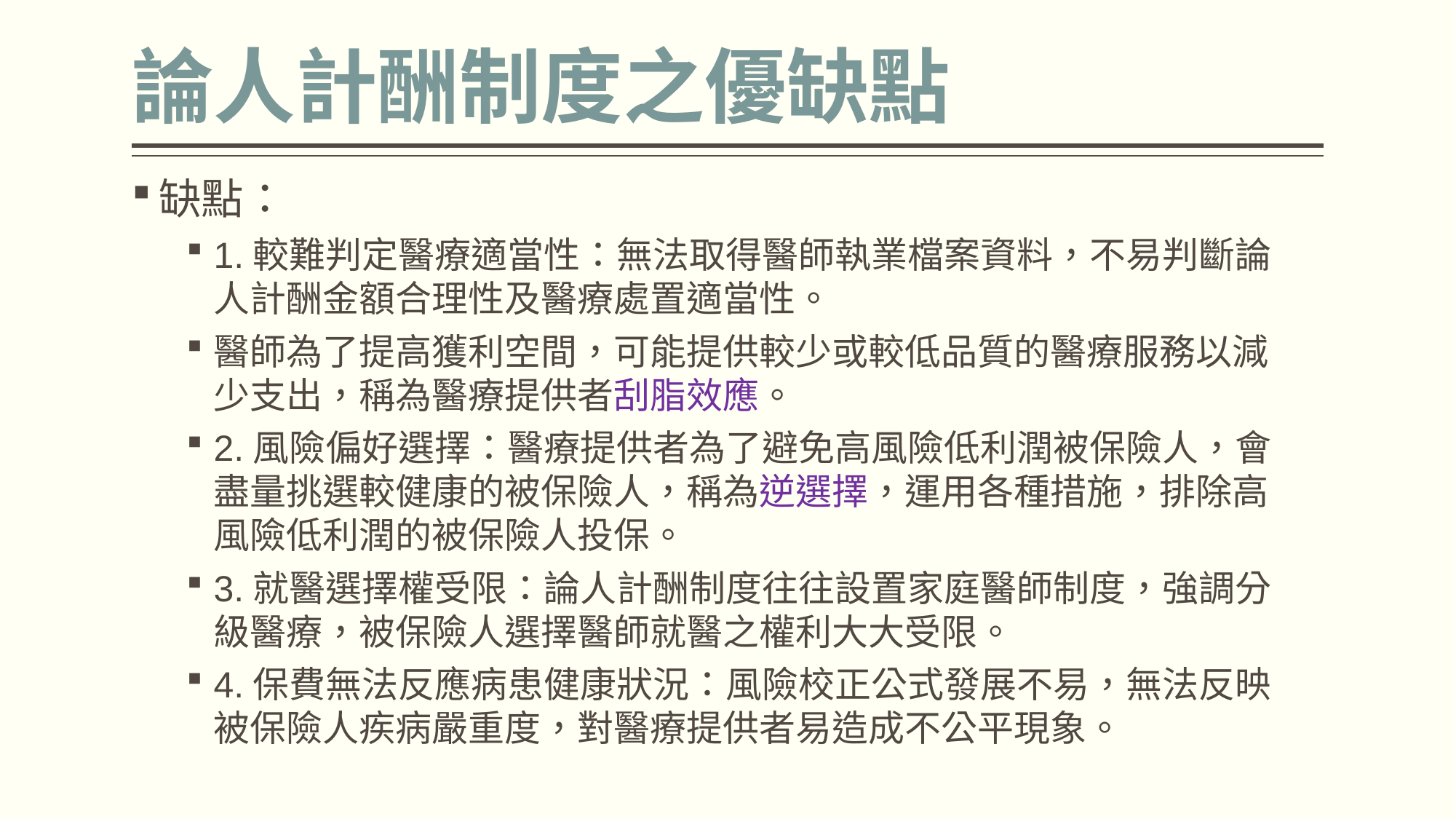

# 論人計酬制度之優缺點
缺點：
1.較難判定醫療適當性：無法取得醫師執業檔案資料，不易判斷論人計酬金額合理性及醫療處置適當性。
醫師為了提高獲利空間，可能提供較少或較低品質的醫療服務以減少支出，稱為醫療提供者刮脂效應。
2.風險偏好選擇：醫療提供者為了避免高風險低利潤被保險人，會盡量挑選較健康的被保險人，稱為逆選擇，運用各種措施，排除高風險低利潤的被保險人投保。
3.就醫選擇權受限：論人計酬制度往往設置家庭醫師制度，強調分級醫療，被保險人選擇醫師就醫之權利大大受限。
4.保費無法反應病患健康狀況：風險校正公式發展不易，無法反映被保險人疾病嚴重度，對醫療提供者易造成不公平現象。